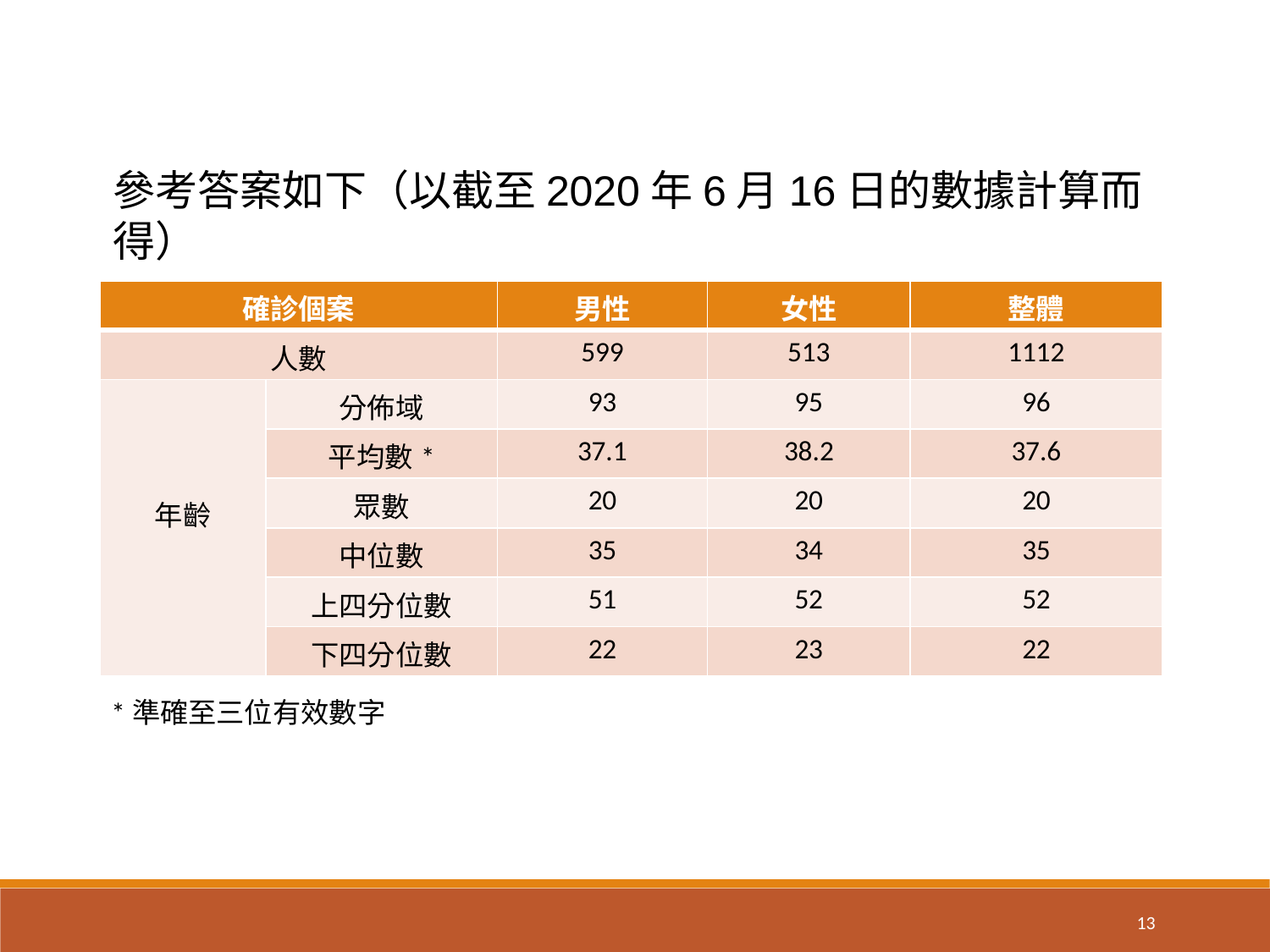

參考答案如下（以截至2020年6月16日的數據計算而得）
| 確診個案 |  | 男性 | 女性 | 整體 |
| --- | --- | --- | --- | --- |
| 人數 |  | 599 | 513 | 1112 |
| 年齡 | 分佈域 | 93 | 95 | 96 |
|  | 平均數\* | 37.1 | 38.2 | 37.6 |
|  | 眾數 | 20 | 20 | 20 |
|  | 中位數 | 35 | 34 | 35 |
|  | 上四分位數 | 51 | 52 | 52 |
|  | 下四分位數 | 22 | 23 | 22 |
*準確至三位有效數字

13